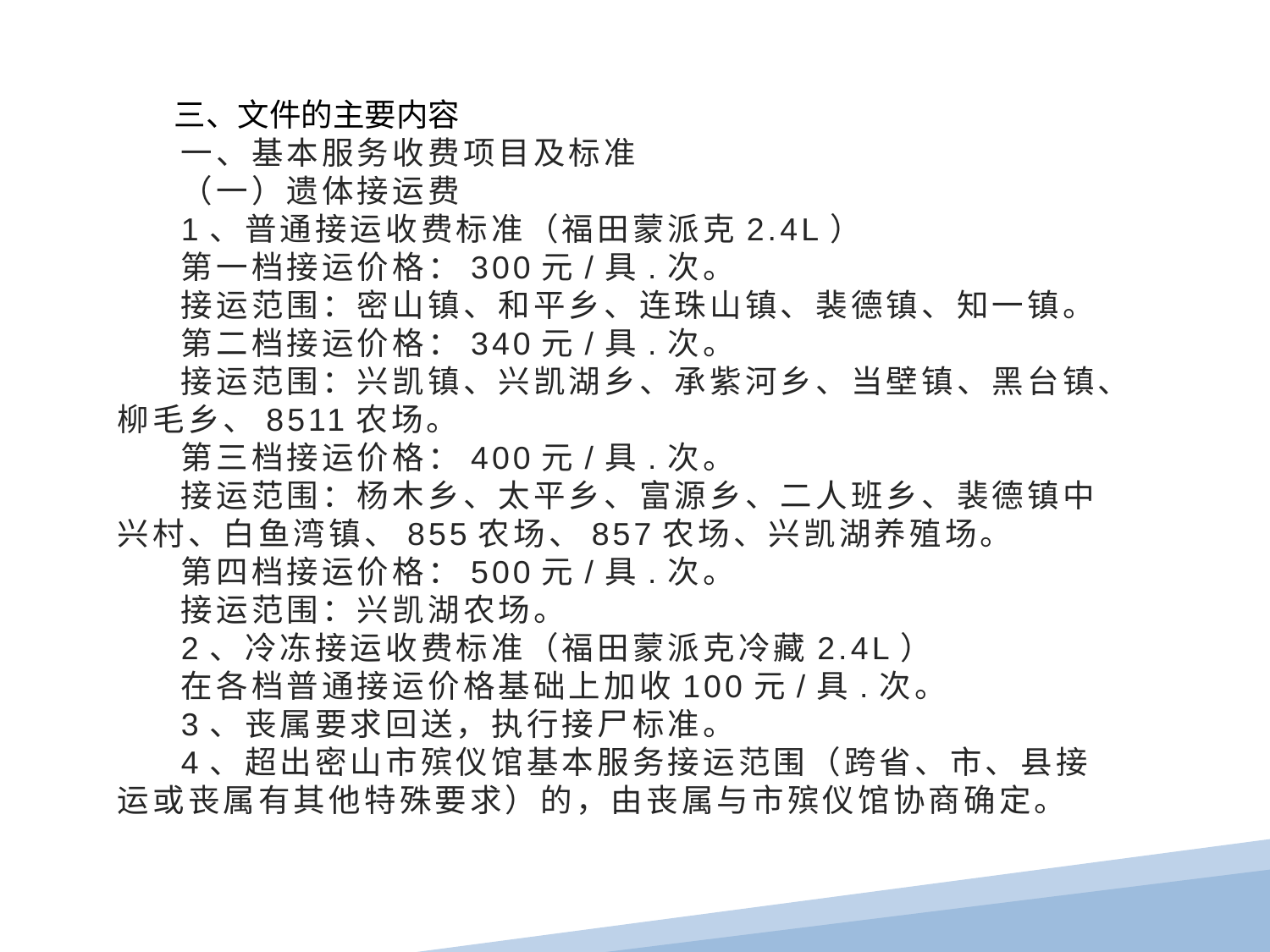

三、文件的主要内容
一、基本服务收费项目及标准
（一）遗体接运费
1、普通接运收费标准（福田蒙派克2.4L）
第一档接运价格：300元/具.次。
接运范围：密山镇、和平乡、连珠山镇、裴德镇、知一镇。
第二档接运价格：340元/具.次。
接运范围：兴凯镇、兴凯湖乡、承紫河乡、当壁镇、黑台镇、柳毛乡、8511农场。
第三档接运价格：400元/具.次。
接运范围：杨木乡、太平乡、富源乡、二人班乡、裴德镇中兴村、白鱼湾镇、855农场、857农场、兴凯湖养殖场。
第四档接运价格：500元/具.次。
接运范围：兴凯湖农场。
2、冷冻接运收费标准（福田蒙派克冷藏2.4L）
在各档普通接运价格基础上加收100元/具.次。
3、丧属要求回送，执行接尸标准。
4、超出密山市殡仪馆基本服务接运范围（跨省、市、县接运或丧属有其他特殊要求）的，由丧属与市殡仪馆协商确定。